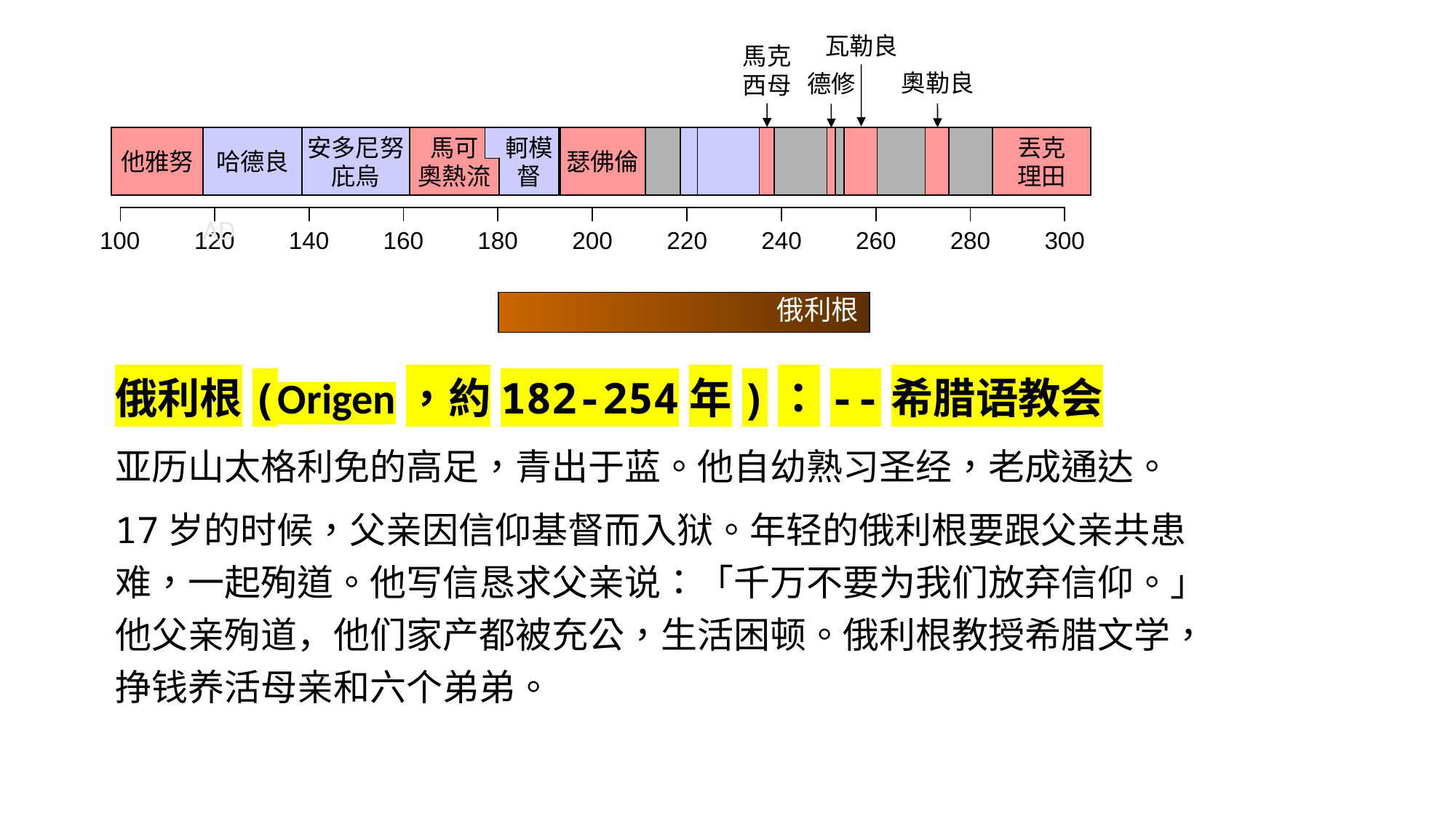

瓦勒良
馬克
西母
奧勒良
德修

他雅努
哈德良
安多尼努
庇烏
馬可
奧熱流
軻模
督

瑟佛倫

丟克
理田

AD
|  |  |  |  |  |  |  |  |  |  |
| --- | --- | --- | --- | --- | --- | --- | --- | --- | --- |
| 100 | 120 | 140 | 160 | 180 | 200 | 220 | 240 | 260 | 280 | 300 |
| --- | --- | --- | --- | --- | --- | --- | --- | --- | --- | --- |
俄利根
俄利根(Origen，約182-254年)：--希腊语教会
亚历山太格利免的高足，青出于蓝。他自幼熟习圣经，老成通达。
17岁的时候，父亲因信仰基督而入狱。年轻的俄利根要跟父亲共患难，一起殉道。他写信恳求父亲说：「千万不要为我们放弃信仰。」他父亲殉道，他们家产都被充公，生活困顿。俄利根教授希腊文学，挣钱养活母亲和六个弟弟。